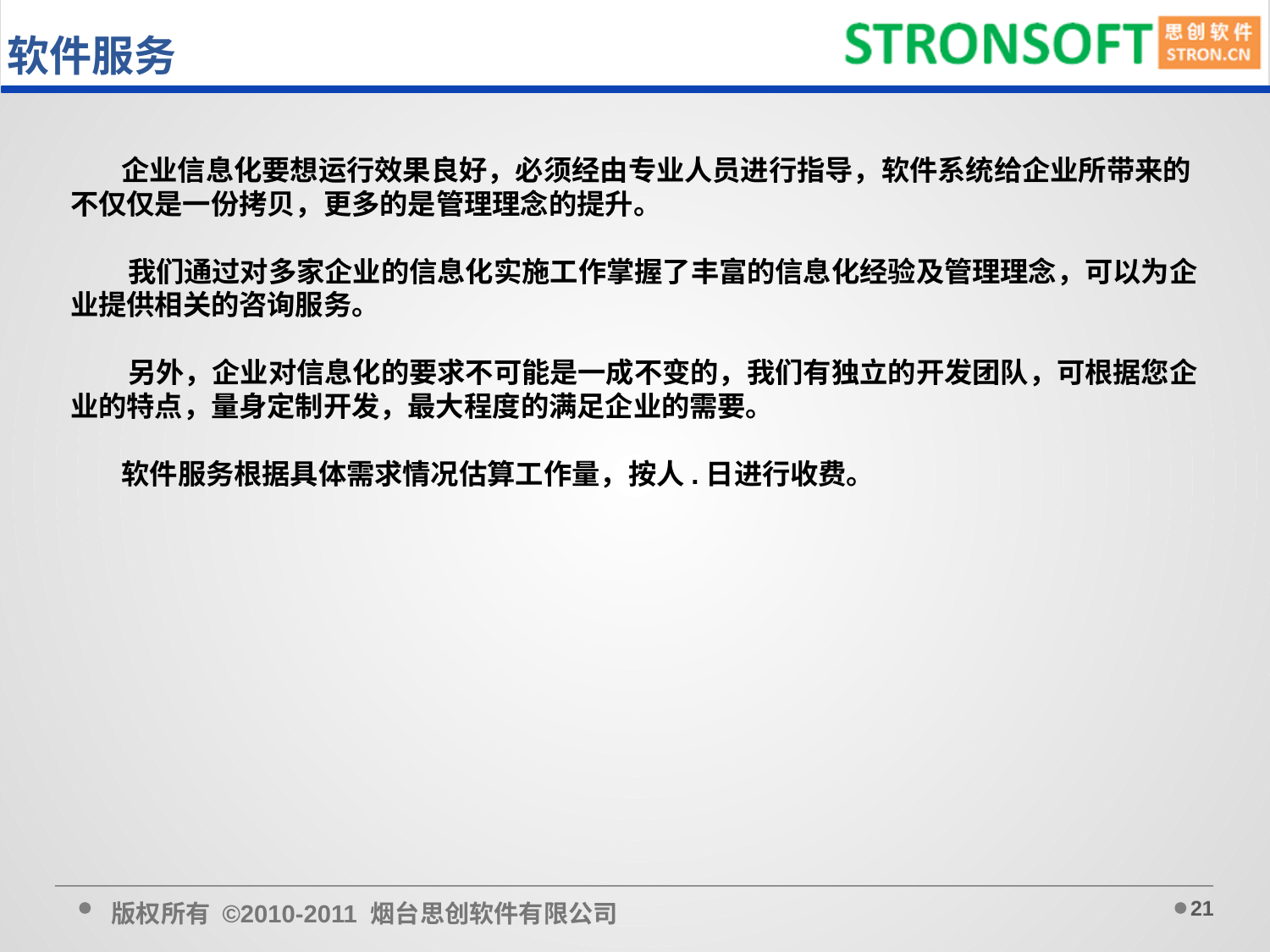

# 软件服务
       企业信息化要想运行效果良好，必须经由专业人员进行指导，软件系统给企业所带来的不仅仅是一份拷贝，更多的是管理理念的提升。

        我们通过对多家企业的信息化实施工作掌握了丰富的信息化经验及管理理念，可以为企业提供相关的咨询服务。

        另外，企业对信息化的要求不可能是一成不变的，我们有独立的开发团队，可根据您企业的特点，量身定制开发，最大程度的满足企业的需要。

       软件服务根据具体需求情况估算工作量，按人.日进行收费。
21